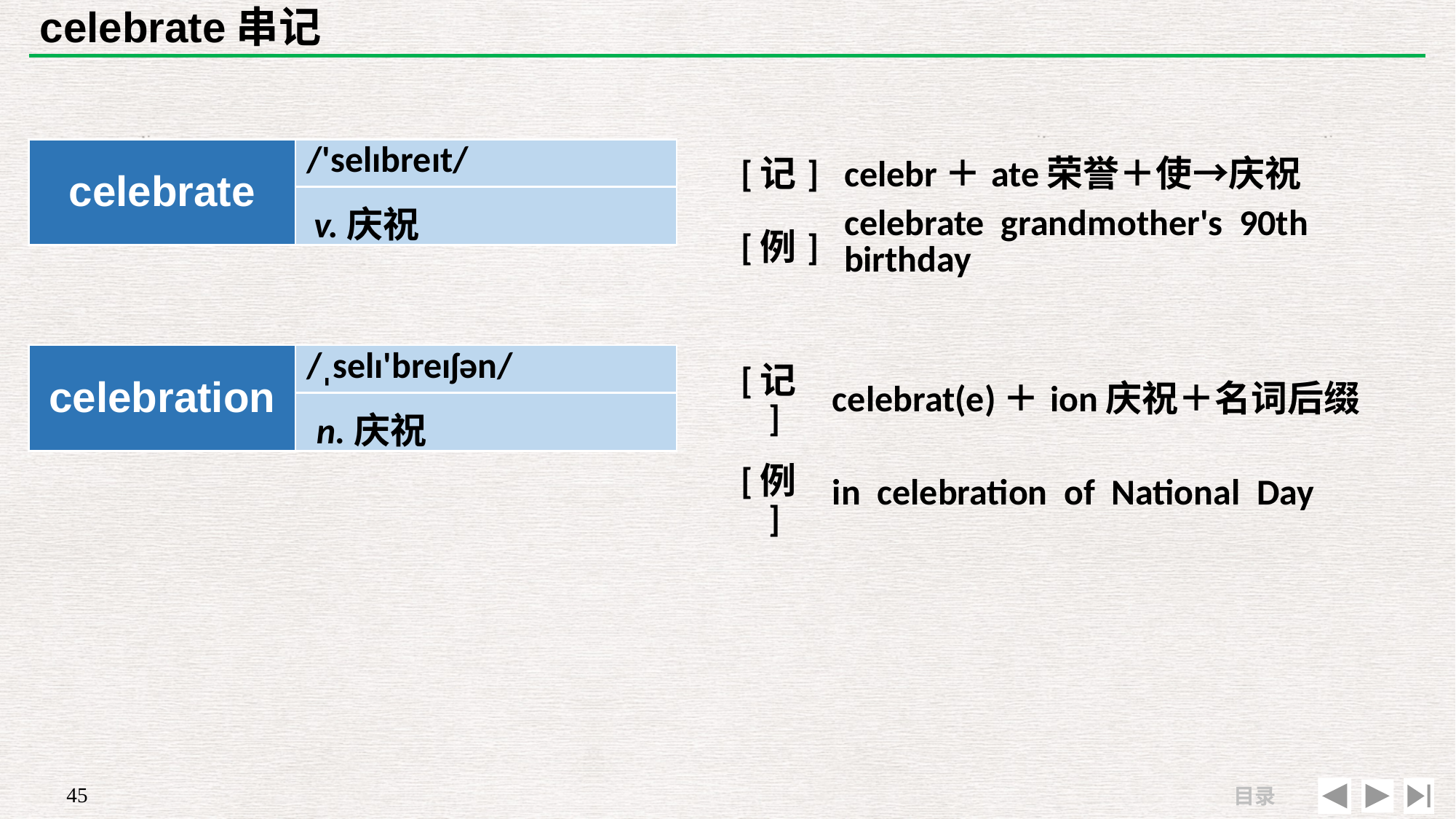

# celebrate串记

| [记] | celebr＋ate荣誉＋使→庆祝 |
| --- | --- |
| [例] | celebrate grandmother's 90th birthday |
| celebrate | /'selɪbreɪt/ |
| --- | --- |
|  |  |
v.庆祝
| celebration | /ˌselɪ'breɪʃən/ |
| --- | --- |
|  |  |
| [记] | celebrat(e)＋ion庆祝＋名词后缀 |
| --- | --- |
| [例] | in celebration of National Day |
n.庆祝